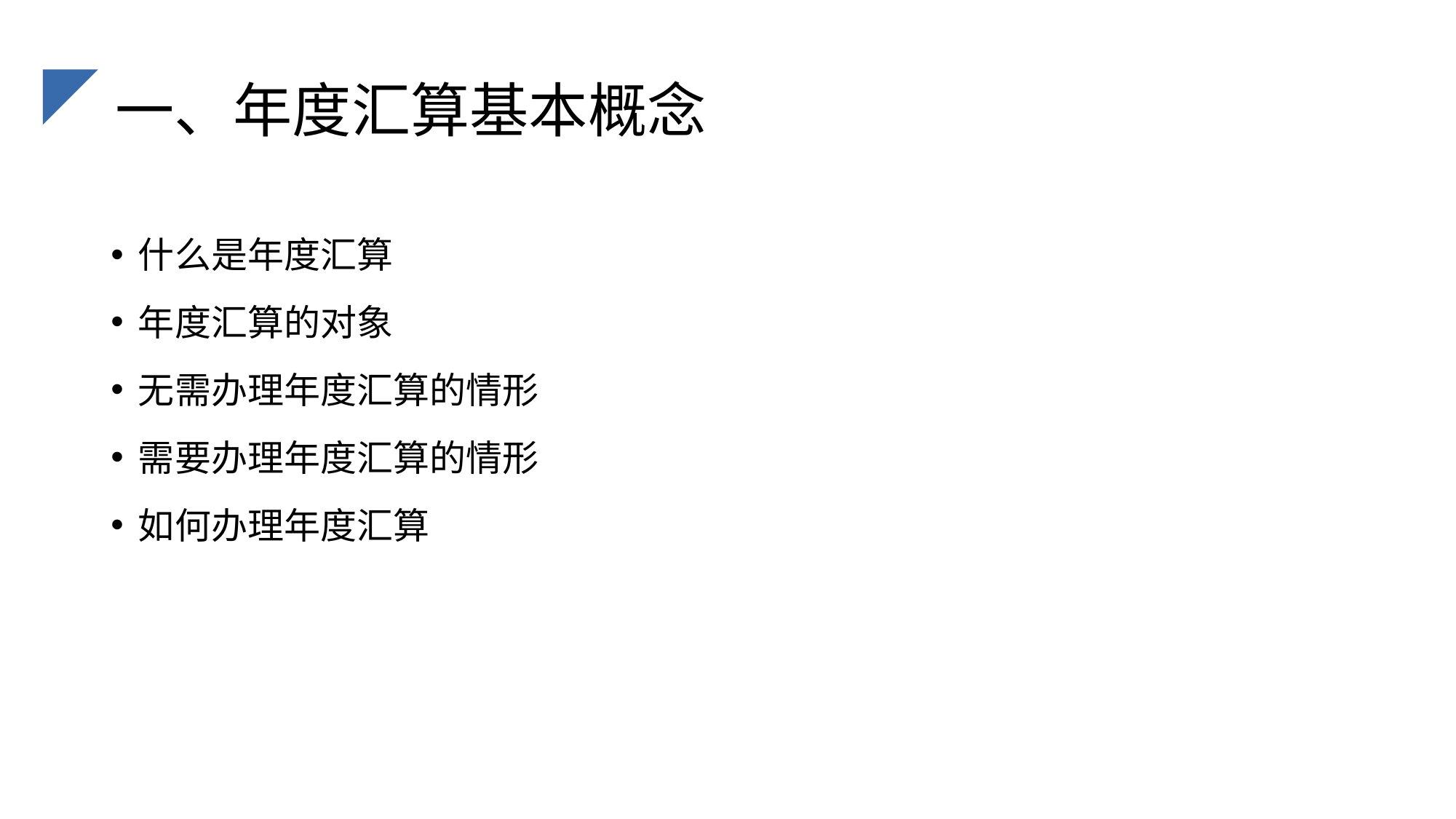

# 一、年度汇算基本概念
什么是年度汇算
年度汇算的对象
无需办理年度汇算的情形
需要办理年度汇算的情形
如何办理年度汇算